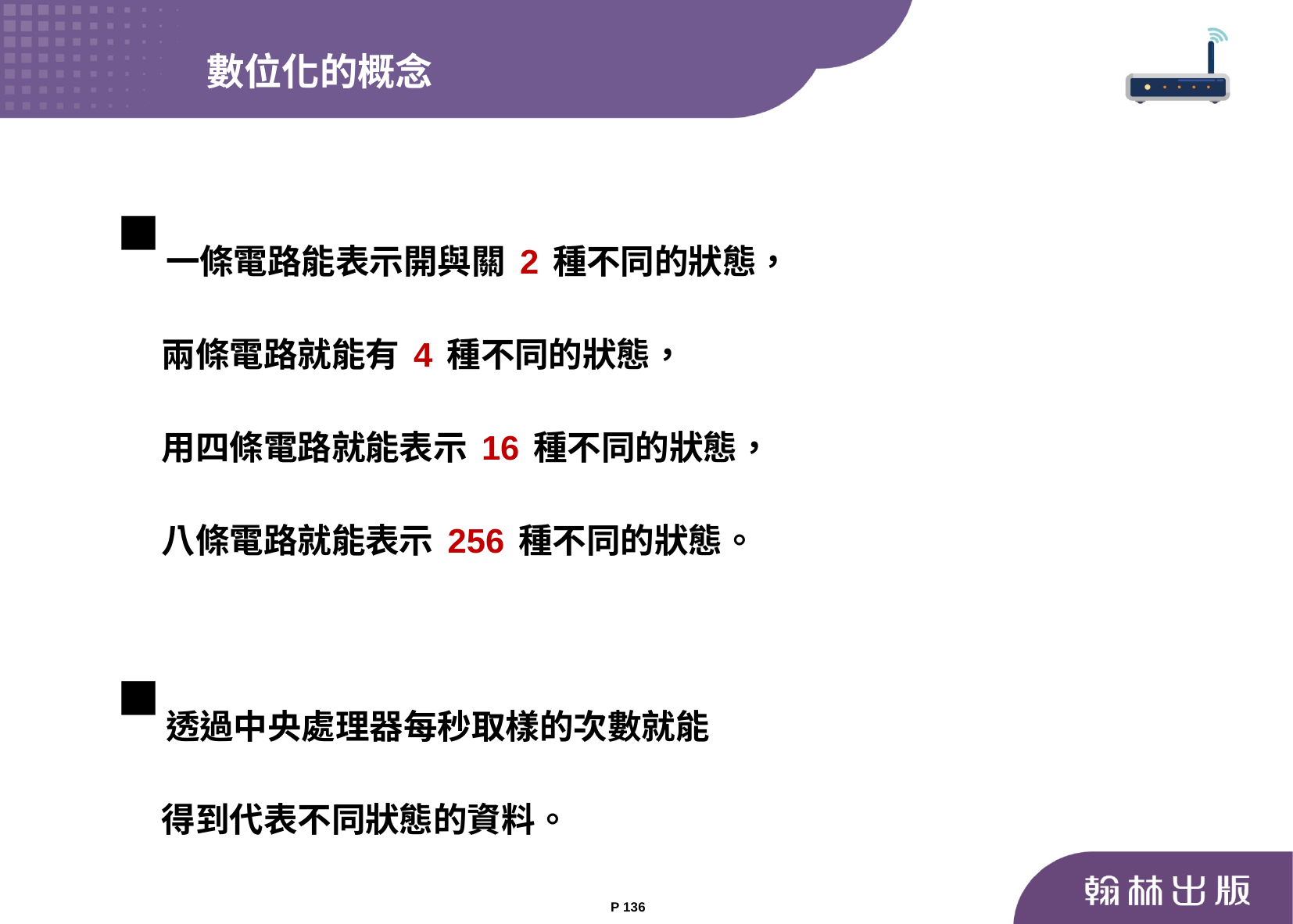

數位化的概念
一條電路能表示開與關2種不同的狀態，
    兩條電路就能有4種不同的狀態，
    用四條電路就能表示16種不同的狀態，
    八條電路就能表示256種不同的狀態。

透過中央處理器每秒取樣的次數就能
    得到代表不同狀態的資料。

P 136